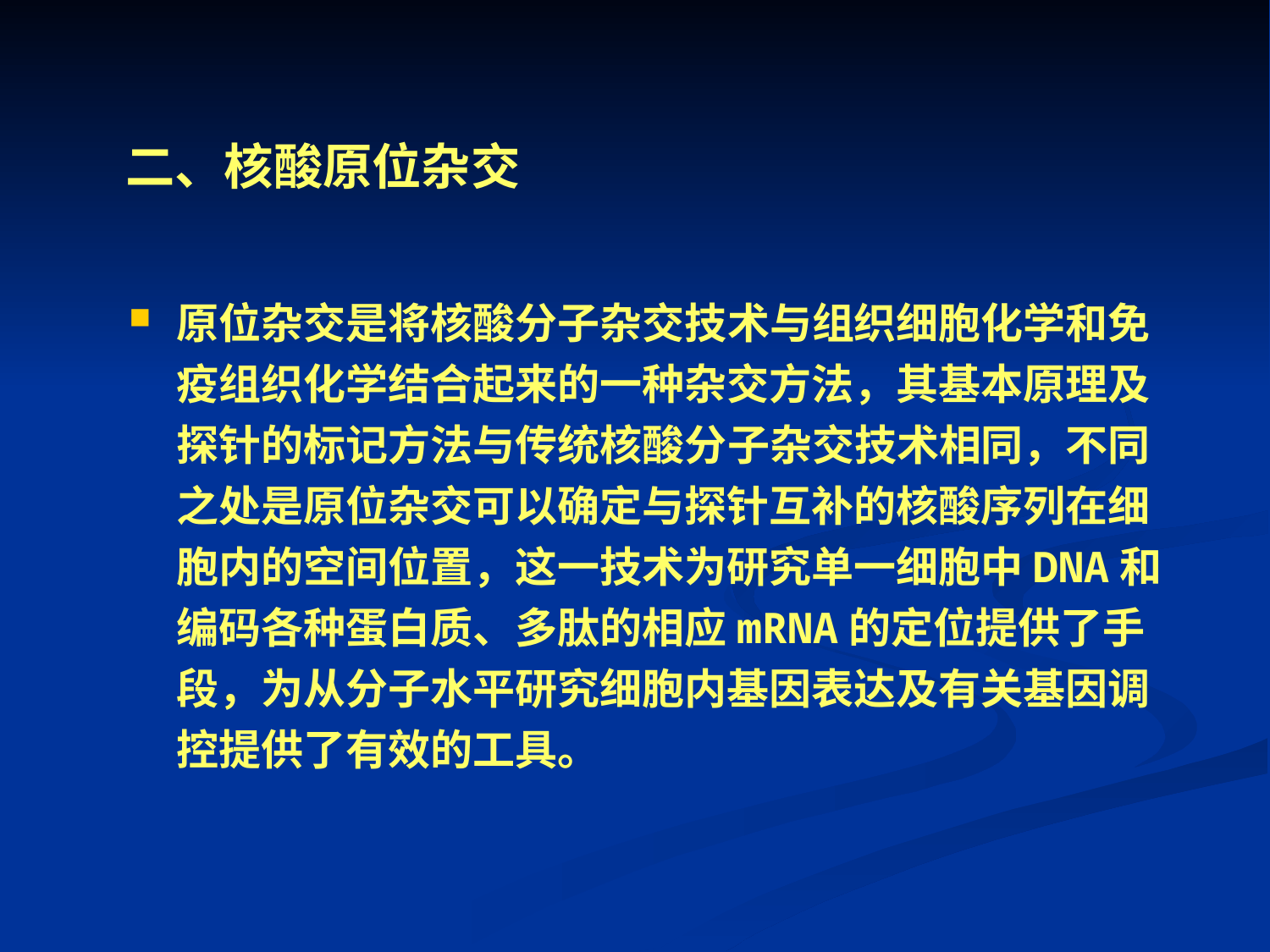

# 二、核酸原位杂交
原位杂交是将核酸分子杂交技术与组织细胞化学和免疫组织化学结合起来的一种杂交方法，其基本原理及探针的标记方法与传统核酸分子杂交技术相同，不同之处是原位杂交可以确定与探针互补的核酸序列在细胞内的空间位置，这一技术为研究单一细胞中DNA和编码各种蛋白质、多肽的相应mRNA的定位提供了手段，为从分子水平研究细胞内基因表达及有关基因调控提供了有效的工具。